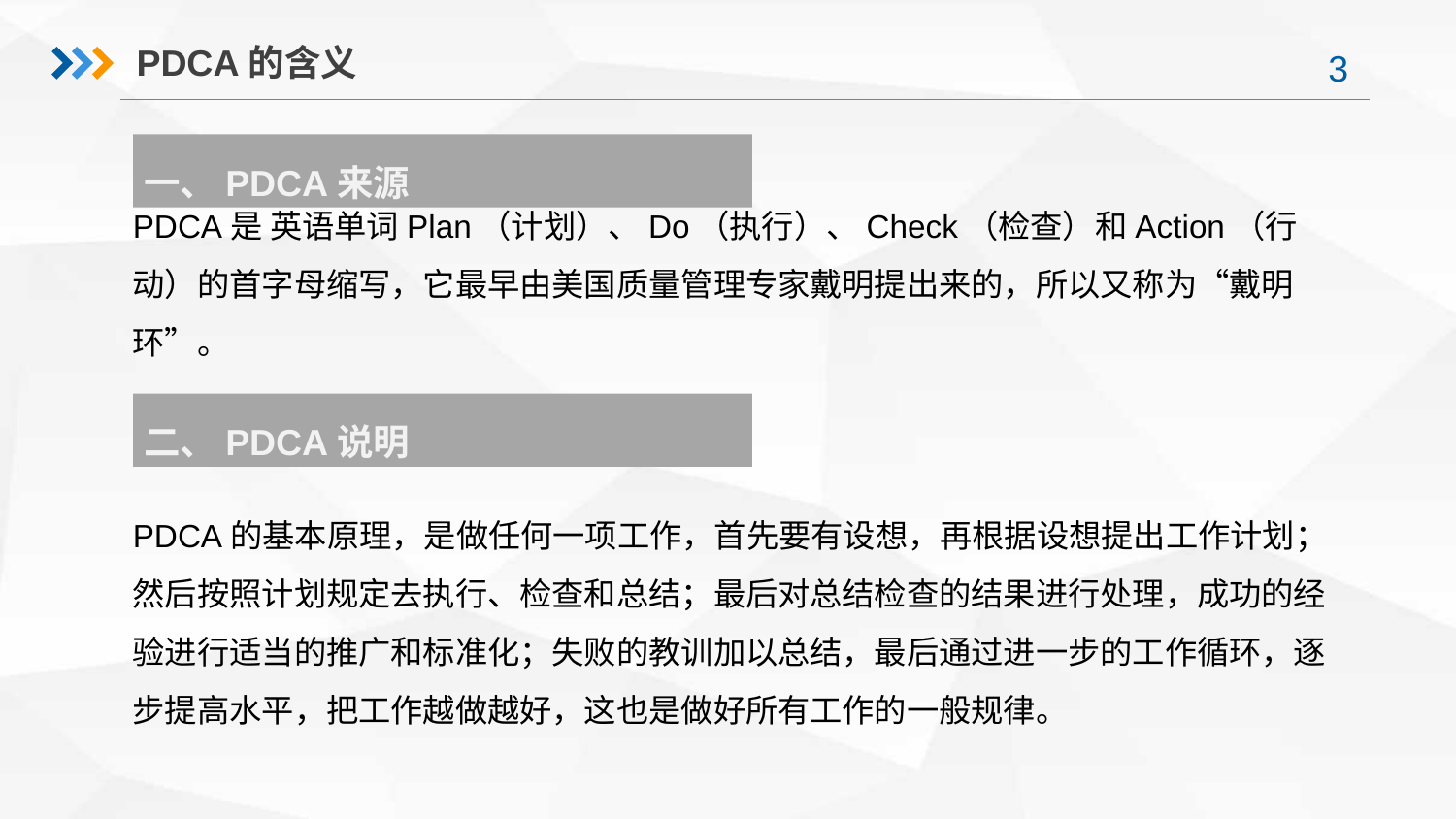

PDCA的含义

PDCA是 英语单词Plan（计划）、Do（执行）、Check（检查）和Action（行动）的首字母缩写，它最早由美国质量管理专家戴明提出来的，所以又称为“戴明环”。

PDCA的基本原理，是做任何一项工作，首先要有设想，再根据设想提出工作计划；然后按照计划规定去执行、检查和总结；最后对总结检查的结果进行处理，成功的经验进行适当的推广和标准化；失败的教训加以总结，最后通过进一步的工作循环，逐步提高水平，把工作越做越好，这也是做好所有工作的一般规律。
一、PDCA来源
二、PDCA说明